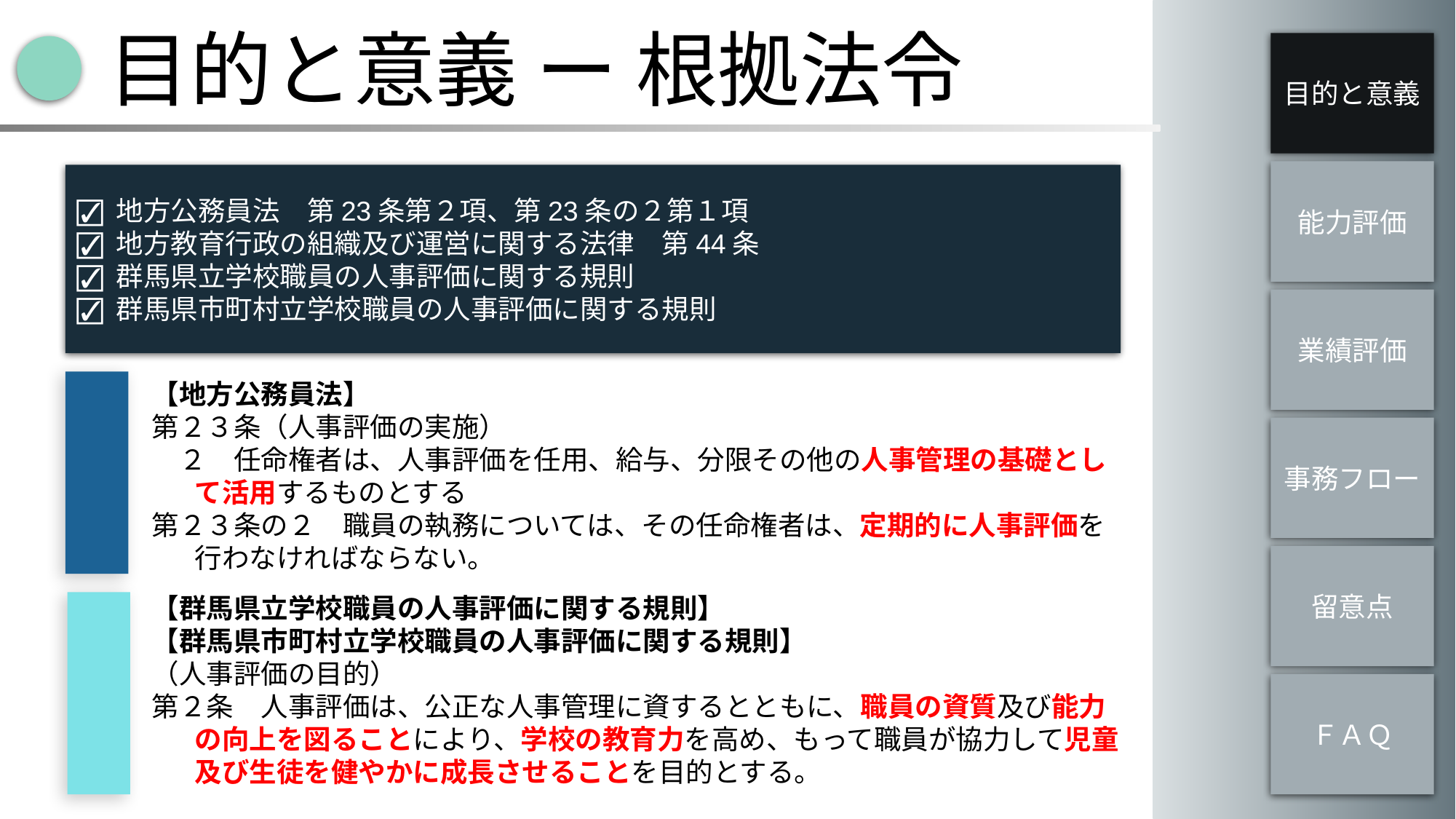

目的と意義 ー 根拠法令
目的と意義

能力評価
☑ 地方公務員法　第23条第２項、第23条の２第１項
☑ 地方教育行政の組織及び運営に関する法律　第44条
☑ 群馬県立学校職員の人事評価に関する規則
☑ 群馬県市町村立学校職員の人事評価に関する規則
業績評価
【地方公務員法】
第２３条（人事評価の実施）
　２　任命権者は、人事評価を任用、給与、分限その他の人事管理の基礎として活用するものとする
第２３条の２　職員の執務については、その任命権者は、定期的に人事評価を行わなければならない。

事務フロー
留意点
【群馬県立学校職員の人事評価に関する規則】
【群馬県市町村立学校職員の人事評価に関する規則】
（人事評価の目的）
第２条　人事評価は、公正な人事管理に資するとともに、職員の資質及び能力の向上を図ることにより、学校の教育力を高め、もって職員が協力して児童及び生徒を健やかに成長させることを目的とする。

ＦＡＱ